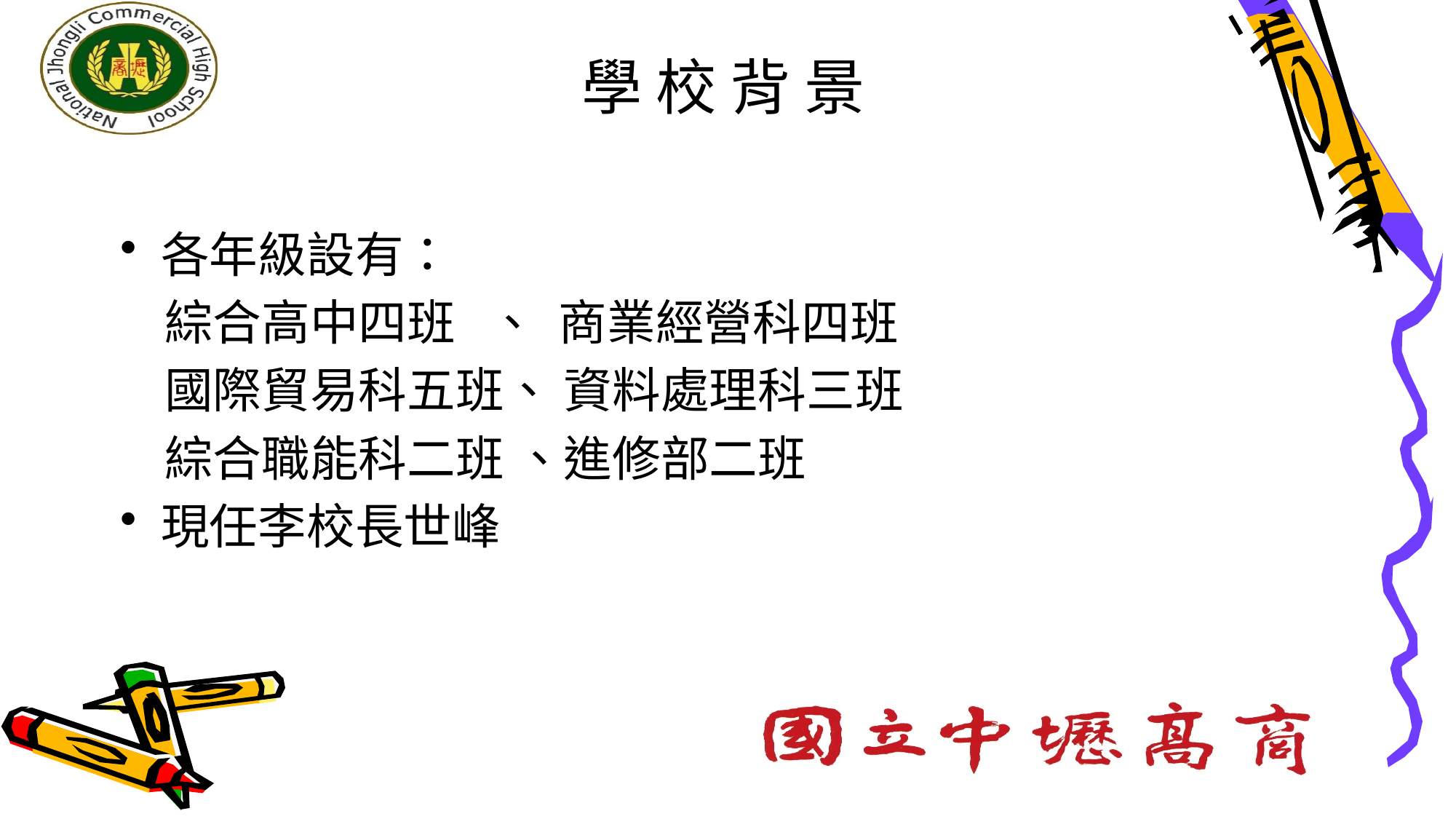

# 學 校 背 景
各年級設有：
   綜合高中四班   、  商業經營科四班
   國際貿易科五班、 資料處理科三班
   綜合職能科二班 、進修部二班
現任李校長世峰